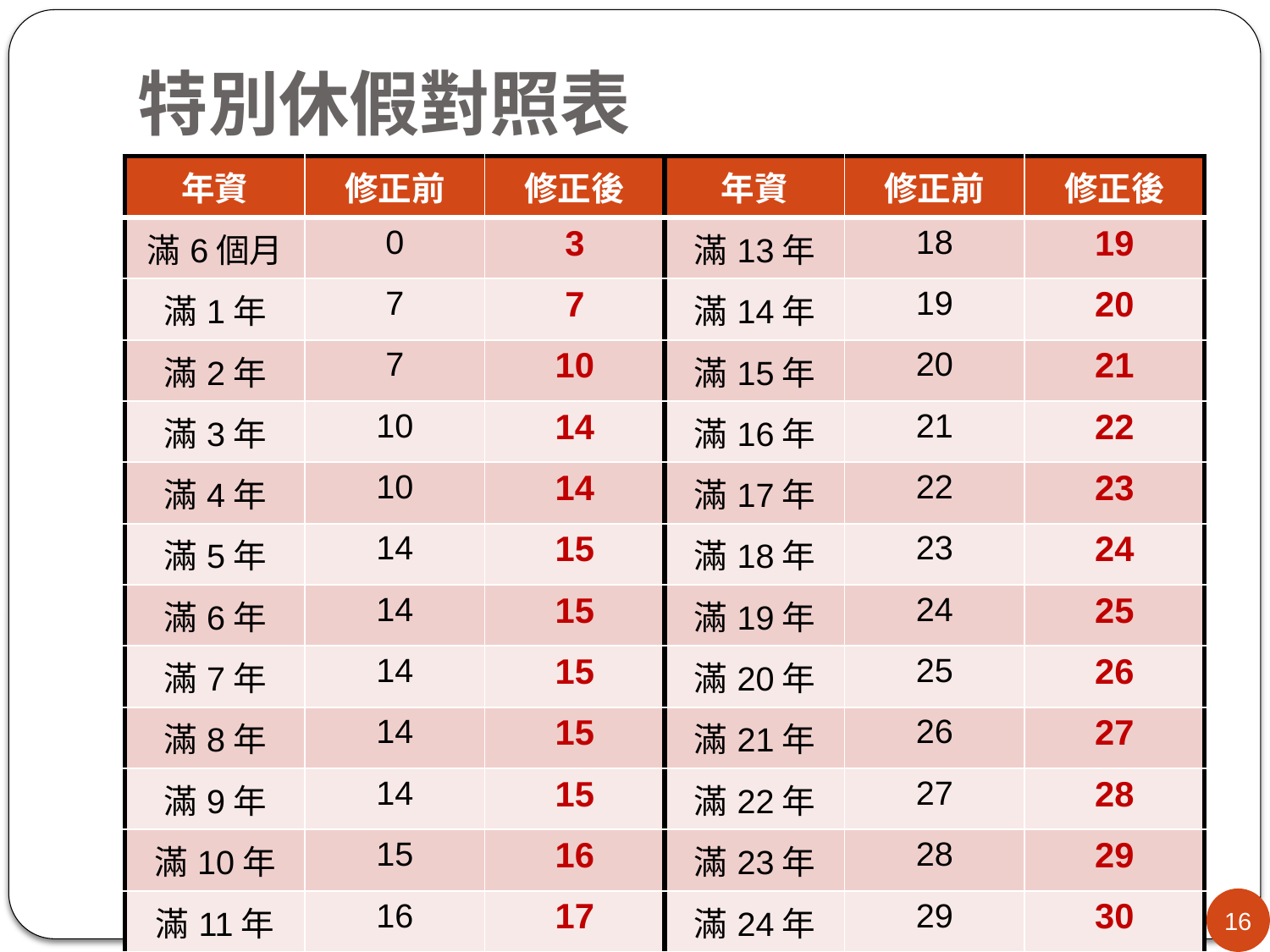

# 特別休假對照表
| 年資 | 修正前 | 修正後 | 年資 | 修正前 | 修正後 |
| --- | --- | --- | --- | --- | --- |
| 滿6個月 | 0 | 3 | 滿13年 | 18 | 19 |
| 滿1年 | 7 | 7 | 滿14年 | 19 | 20 |
| 滿2年 | 7 | 10 | 滿15年 | 20 | 21 |
| 滿3年 | 10 | 14 | 滿16年 | 21 | 22 |
| 滿4年 | 10 | 14 | 滿17年 | 22 | 23 |
| 滿5年 | 14 | 15 | 滿18年 | 23 | 24 |
| 滿6年 | 14 | 15 | 滿19年 | 24 | 25 |
| 滿7年 | 14 | 15 | 滿20年 | 25 | 26 |
| 滿8年 | 14 | 15 | 滿21年 | 26 | 27 |
| 滿9年 | 14 | 15 | 滿22年 | 27 | 28 |
| 滿10年 | 15 | 16 | 滿23年 | 28 | 29 |
| 滿11年 | 16 | 17 | 滿24年 | 29 | 30 |
| 滿12年 | 17 | 18 | 滿25年 | 30 | 30 |
16